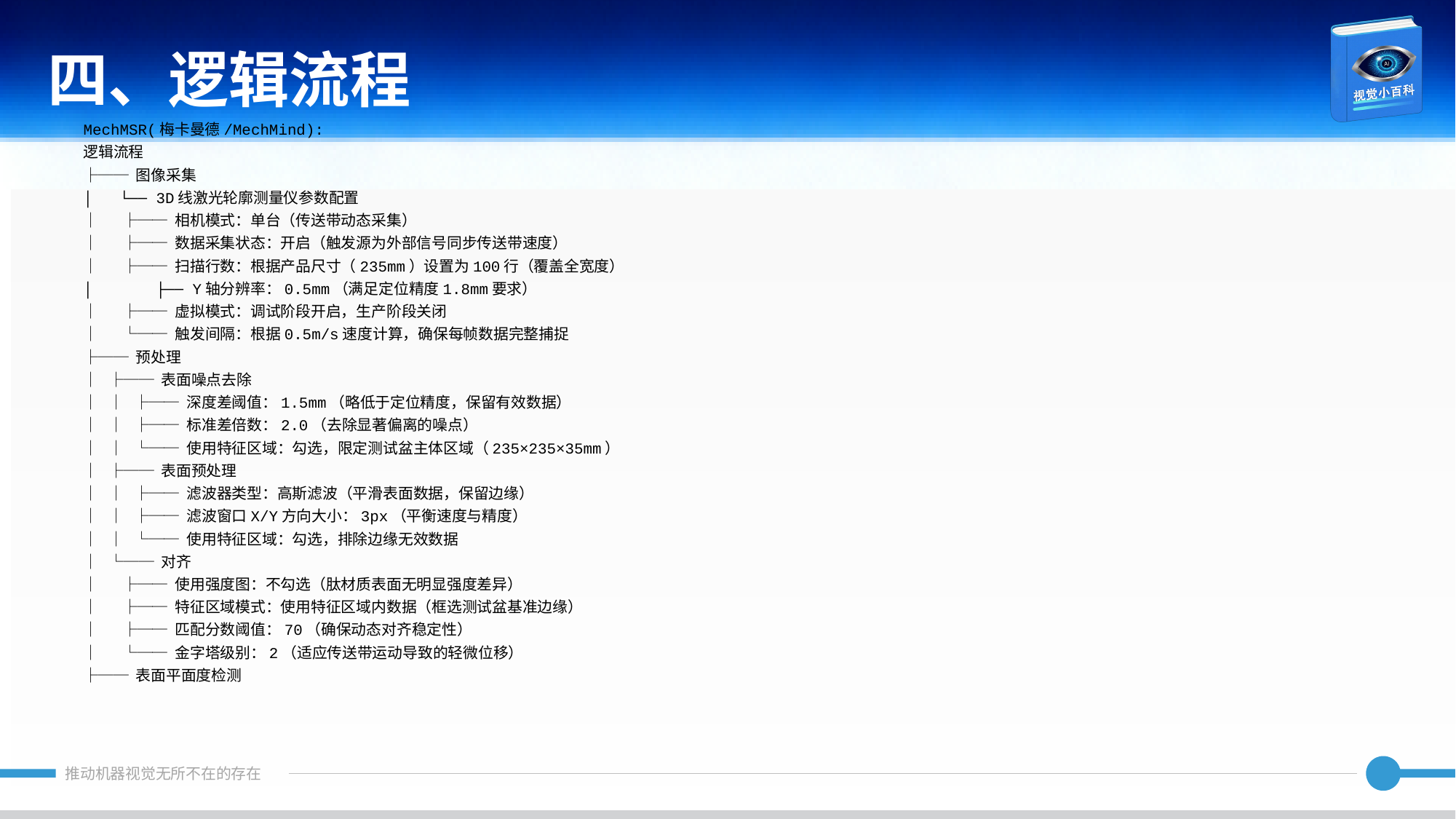

四、逻辑流程

MechMSR(梅卡曼德/MechMind):
逻辑流程
├── 图像采集
│   └── 3D线激光轮廓测量仪参数配置
│       ├── 相机模式：单台（传送带动态采集）
│       ├── 数据采集状态：开启（触发源为外部信号同步传送带速度）
│       ├── 扫描行数：根据产品尺寸（235mm）设置为100行（覆盖全宽度）
│       ├── Y轴分辨率：0.5mm（满足定位精度1.8mm要求）
│       ├── 虚拟模式：调试阶段开启，生产阶段关闭
│       └── 触发间隔：根据0.5m/s速度计算，确保每帧数据完整捕捉
├── 预处理
│   ├── 表面噪点去除
│   │   ├── 深度差阈值：1.5mm（略低于定位精度，保留有效数据）
│   │   ├── 标准差倍数：2.0（去除显著偏离的噪点）
│   │   └── 使用特征区域：勾选，限定测试盆主体区域（235×235×35mm）
│   ├── 表面预处理
│   │   ├── 滤波器类型：高斯滤波（平滑表面数据，保留边缘）
│   │   ├── 滤波窗口X/Y方向大小：3px（平衡速度与精度）
│   │   └── 使用特征区域：勾选，排除边缘无效数据
│   └── 对齐
│       ├── 使用强度图：不勾选（肽材质表面无明显强度差异）
│       ├── 特征区域模式：使用特征区域内数据（框选测试盆基准边缘）
│       ├── 匹配分数阈值：70（确保动态对齐稳定性）
│       └── 金字塔级别：2（适应传送带运动导致的轻微位移）
├── 表面平面度检测
9